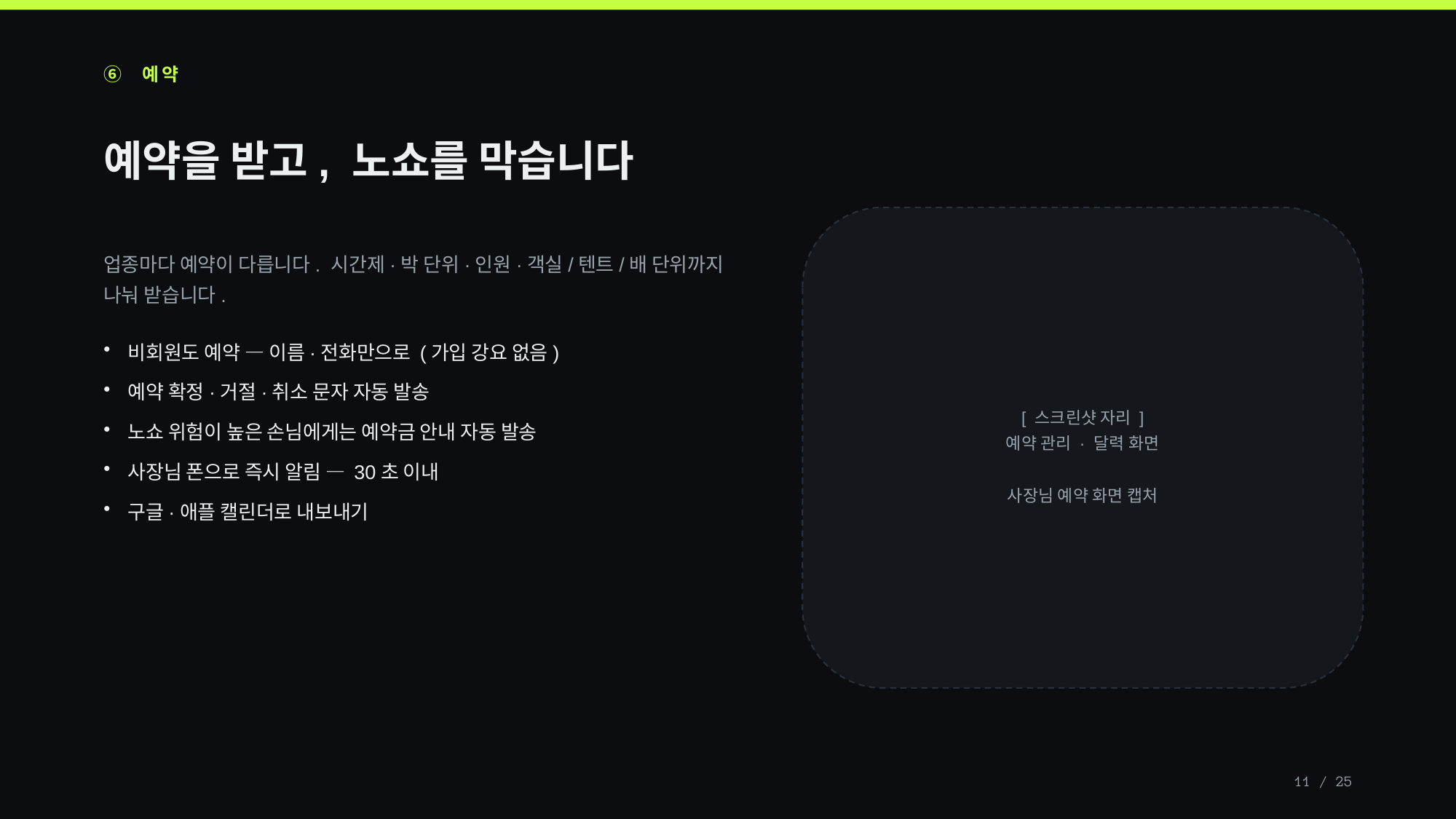

⑥ 예약
예약을 받고, 노쇼를 막습니다

업종마다 예약이 다릅니다. 시간제·박 단위·인원·객실/텐트/배 단위까지 나눠 받습니다.
비회원도 예약 — 이름·전화만으로 (가입 강요 없음)
예약 확정·거절·취소 문자 자동 발송
노쇼 위험이 높은 손님에게는 예약금 안내 자동 발송
사장님 폰으로 즉시 알림 — 30초 이내
구글·애플 캘린더로 내보내기
[ 스크린샷 자리 ]
예약 관리 · 달력 화면

사장님 예약 화면 캡처
11 / 25